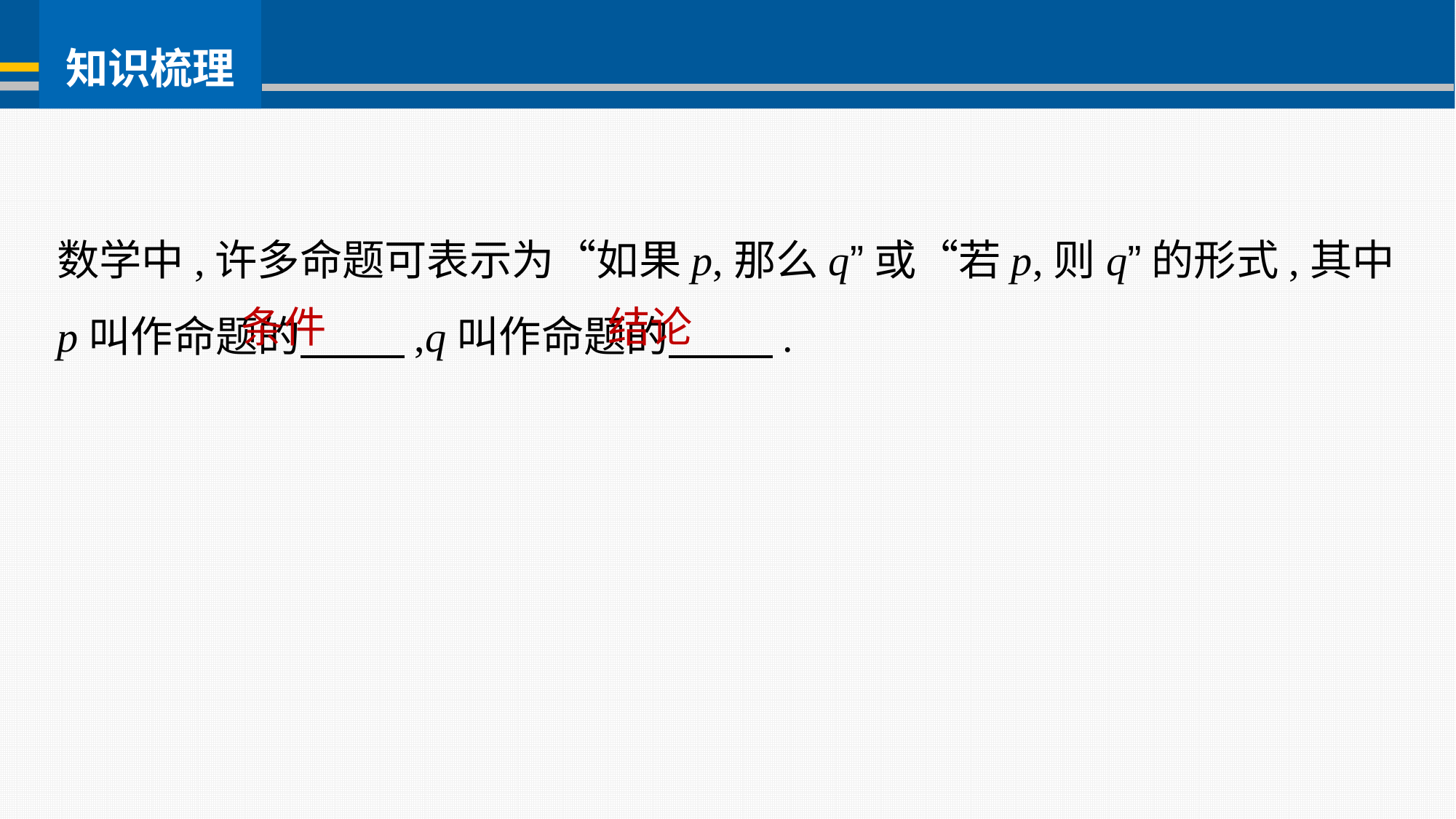

数学中,许多命题可表示为“如果p,那么q”或“若p,则q”的形式,其中p叫作命题的           ,q叫作命题的           .
条件
结论